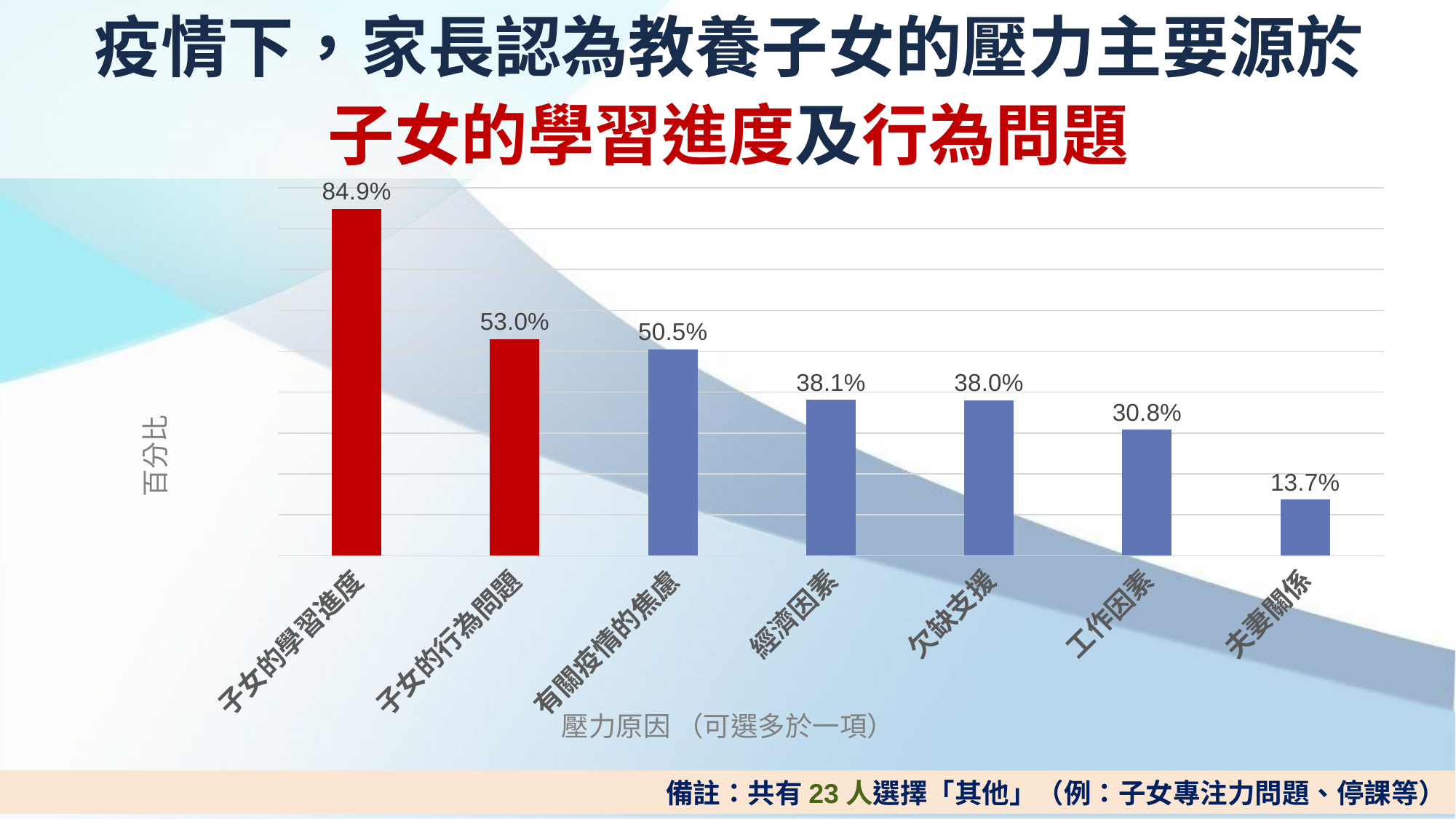

# 疫情下，家長認為教養子女的壓力主要源於 子女的學習進度及行為問題

### Chart

| Category |  |
|---|---|
| 子女的學習進度 | 0.849 |
| 子女的行為問題 | 0.53 |
| 有關疫情的焦慮 | 0.505 |
| 經濟因素 | 0.381 |
| 欠缺支援 | 0.38 |
| 工作因素 | 0.308 |
| 夫妻關係 | 0.137 |
  備註：共有23人選擇「其他」（例：子女專注力問題、停課等）